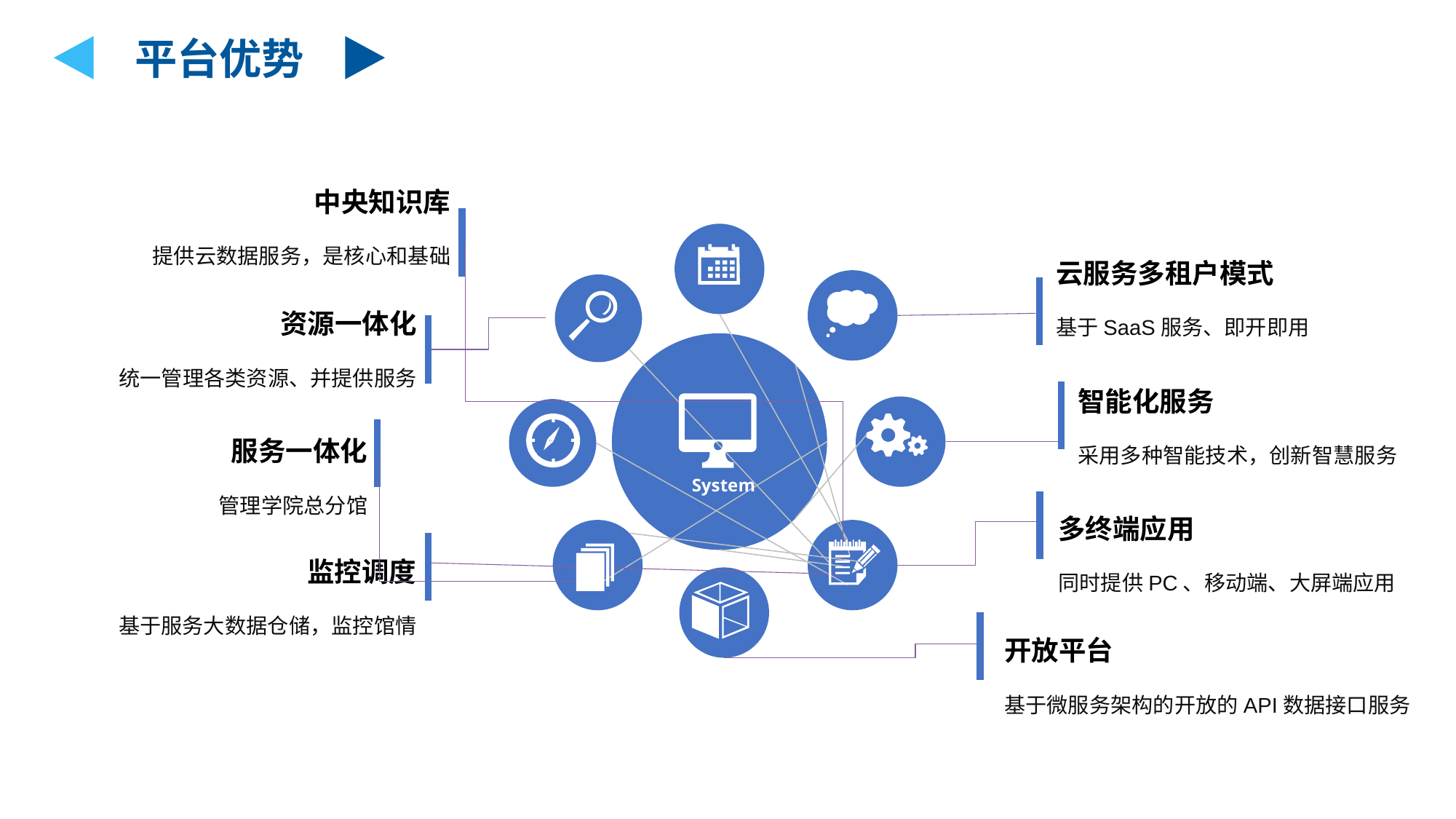

平台优势
中央知识库
提供云数据服务，是核心和基础
云服务多租户模式
基于SaaS服务、即开即用

资源一体化
统一管理各类资源、并提供服务

智能化服务
采用多种智能技术，创新智慧服务

服务一体化
管理学院总分馆

System
多终端应用
同时提供PC、移动端、大屏端应用
监控调度
基于服务大数据仓储，监控馆情

开放平台
基于微服务架构的开放的API数据接口服务